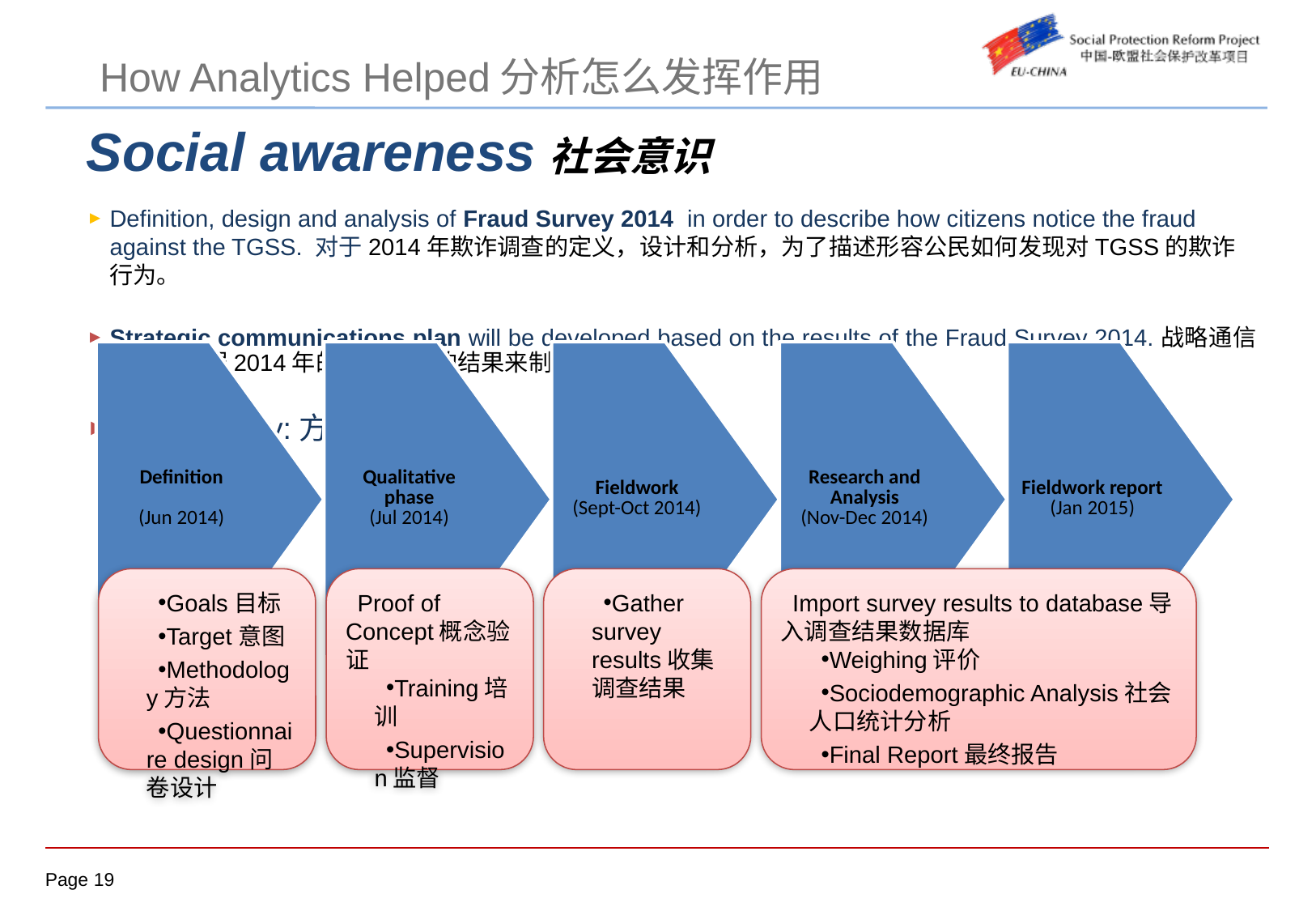

How Analytics Helped分析怎么发挥作用
Social awareness社会意识
Definition, design and analysis of Fraud Survey 2014  in order to describe how citizens notice the fraud against the TGSS. 对于2014年欺诈调查的定义，设计和分析，为了描述形容公民如何发现对TGSS的欺诈行为。

Strategic communications plan will be developed based on the results of the Fraud Survey 2014.战略通信计划将根据2014年的欺诈调查的结果来制定。

Methodology:方法

Definition
(Jun 2014)
Qualitative phase
(Jul 2014)
Fieldwork
(Sept-Oct 2014)
Research and Analysis
(Nov-Dec 2014)
Fieldwork report
(Jan 2015)
Goals目标
Target意图
Methodology方法
Questionnaire design问卷设计
Proof of Concept概念验证
Training培训
Supervision监督
Gather survey results收集调查结果
Import survey results to database导入调查结果数据库
Weighing评价
Sociodemographic Analysis社会人口统计分析
Final Report最终报告